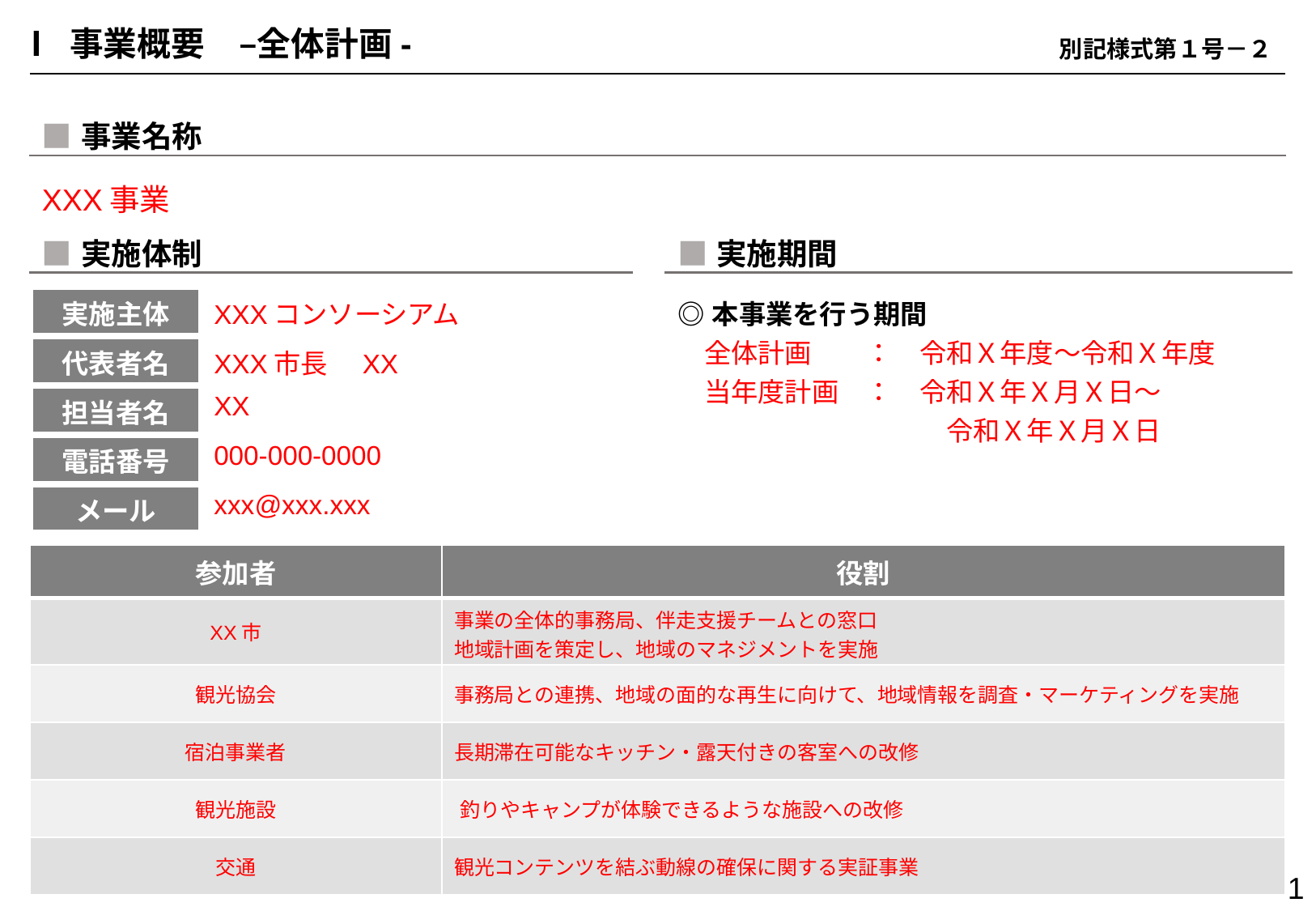

Ⅰ 事業概要　–全体計画-
別記様式第１号－２
| ■事業名称 |
| --- |
|  |
| XXX事業 |
| ■実施体制 |  |  | ■実施期間 |
| --- | --- | --- | --- |
|  |  |  |  |
| 実施主体 | XXXコンソーシアム |  | ◎本事業を行う期間 　全体計画　　：　令和Ｘ年度～令和Ｘ年度 　当年度計画　：　令和Ｘ年Ｘ月Ｘ日～ 　　　　　　　　　　令和Ｘ年Ｘ月Ｘ日 |
| 代表者名 | XXX市長　XX |  |  |
| 担当者名 | XX |  |  |
| 電話番号 | 000-000-0000 |  |  |
| メール | xxx@xxx.xxx |  |  |
| 参加者 | 役割 |
| --- | --- |
| XX市 | 事業の全体的事務局、伴走支援チームとの窓口 地域計画を策定し、地域のマネジメントを実施 |
| 観光協会 | 事務局との連携、地域の面的な再生に向けて、地域情報を調査・マーケティングを実施 |
| 宿泊事業者 | 長期滞在可能なキッチン・露天付きの客室への改修 |
| 観光施設 | ​釣りやキャンプが体験できるような施設への改修 |
| 交通 | 観光コンテンツを結ぶ動線の確保に関する実証事業 |
1